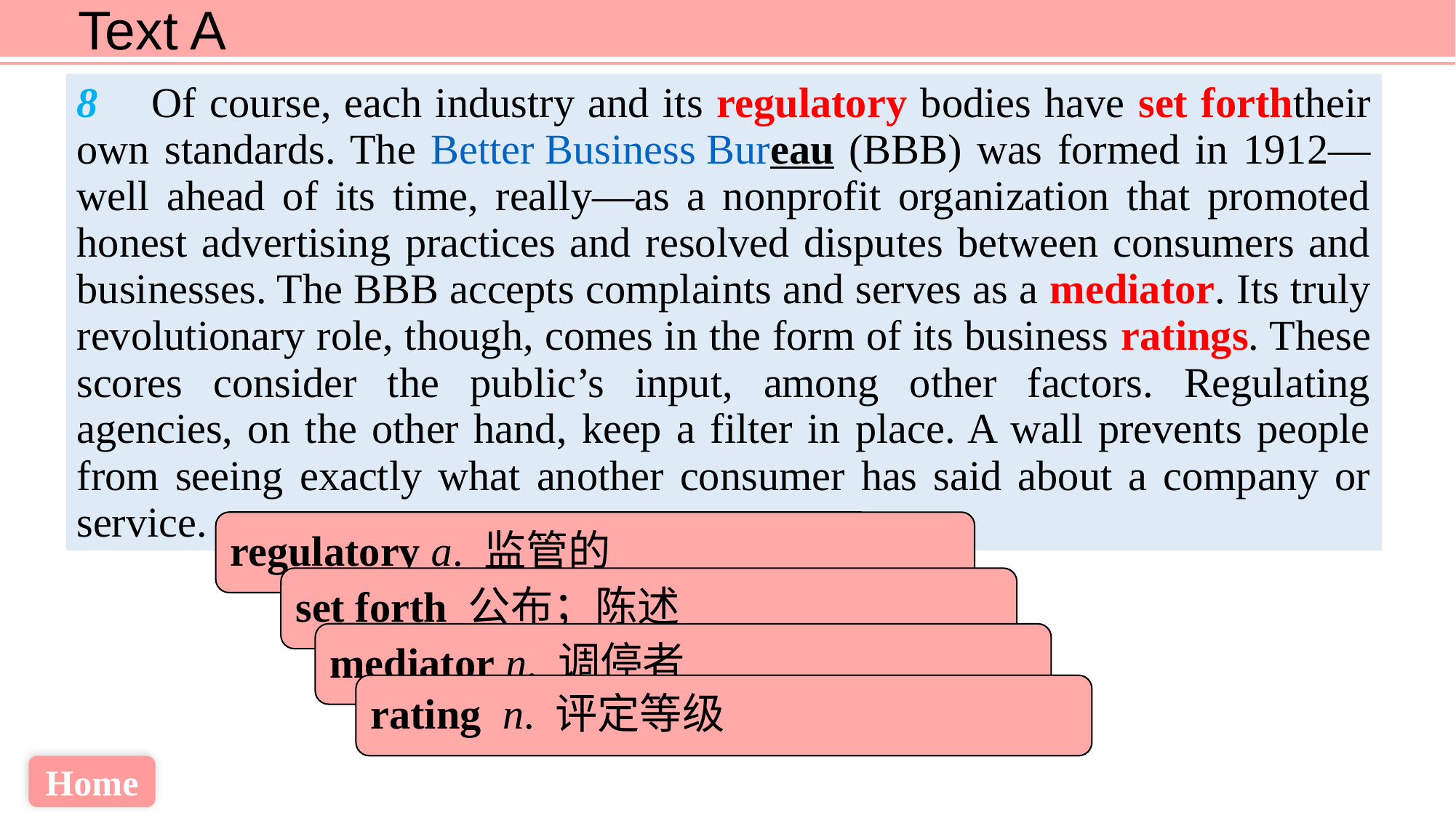

8    Of course, each industry and its regulatory bodies have set forththeir own standards. The Better Business Bureau (BBB) was formed in 1912—well ahead of its time, really—as a nonprofit organization that promoted honest advertising practices and resolved disputes between consumers and businesses. The BBB accepts complaints and serves as a mediator. Its truly revolutionary role, though, comes in the form of its business ratings. These scores consider the public’s input, among other factors. Regulating agencies, on the other hand, keep a filter in place. A wall prevents people from seeing exactly what another consumer has said about a company or service.

regulatory a. 监管的
set forth 公布；陈述
mediator n. 调停者
rating  n. 评定等级